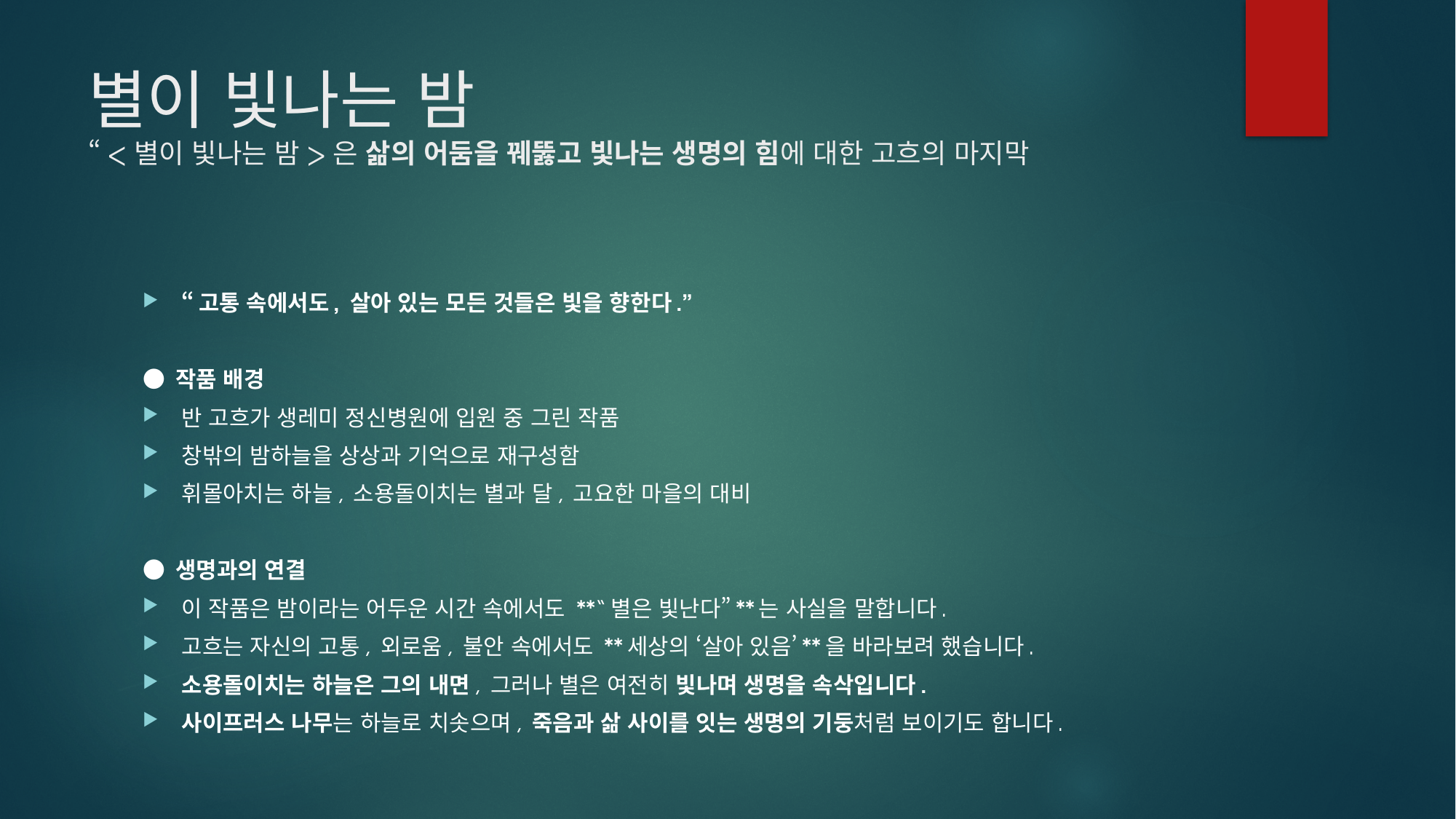

# 별이 빛나는 밤 “<별이 빛나는 밤>은 삶의 어둠을 꿰뚫고 빛나는 생명의 힘에 대한 고흐의 마지막

“고통 속에서도, 살아 있는 모든 것들은 빛을 향한다.”

● 작품 배경
반 고흐가 생레미 정신병원에 입원 중 그린 작품
창밖의 밤하늘을 상상과 기억으로 재구성함
휘몰아치는 하늘, 소용돌이치는 별과 달, 고요한 마을의 대비

● 생명과의 연결
이 작품은 밤이라는 어두운 시간 속에서도 **“별은 빛난다”**는 사실을 말합니다.
고흐는 자신의 고통, 외로움, 불안 속에서도 **세상의 ‘살아 있음’**을 바라보려 했습니다.
소용돌이치는 하늘은 그의 내면, 그러나 별은 여전히 빛나며 생명을 속삭입니다.
사이프러스 나무는 하늘로 치솟으며, 죽음과 삶 사이를 잇는 생명의 기둥처럼 보이기도 합니다.